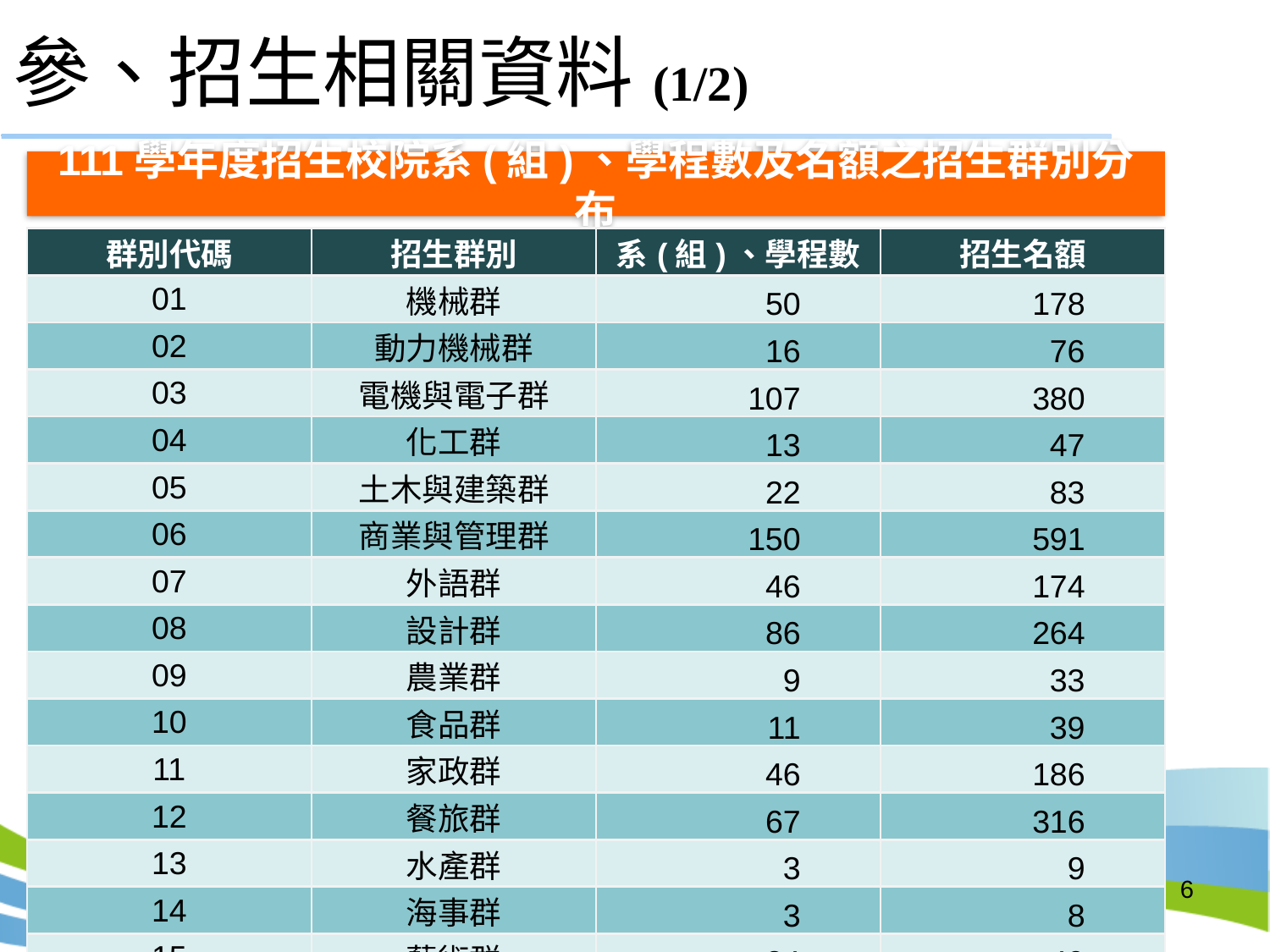

# 參、招生相關資料(1/2)
111學年度招生校院系(組)、學程數及名額之招生群別分布
| 群別代碼 | 招生群別 | 系(組)、學程數 | 招生名額 |
| --- | --- | --- | --- |
| 01 | 機械群 | 50 | 178 |
| 02 | 動力機械群 | 16 | 76 |
| 03 | 電機與電子群 | 107 | 380 |
| 04 | 化工群 | 13 | 47 |
| 05 | 土木與建築群 | 22 | 83 |
| 06 | 商業與管理群 | 150 | 591 |
| 07 | 外語群 | 46 | 174 |
| 08 | 設計群 | 86 | 264 |
| 09 | 農業群 | 9 | 33 |
| 10 | 食品群 | 11 | 39 |
| 11 | 家政群 | 46 | 186 |
| 12 | 餐旅群 | 67 | 316 |
| 13 | 水產群 | 3 | 9 |
| 14 | 海事群 | 3 | 8 |
| 15 | 藝術群 | 24 | 49 |
| 16 | 不分群 | 60 | 237 |
| 總計 |  | 713 | 2,670 |
6